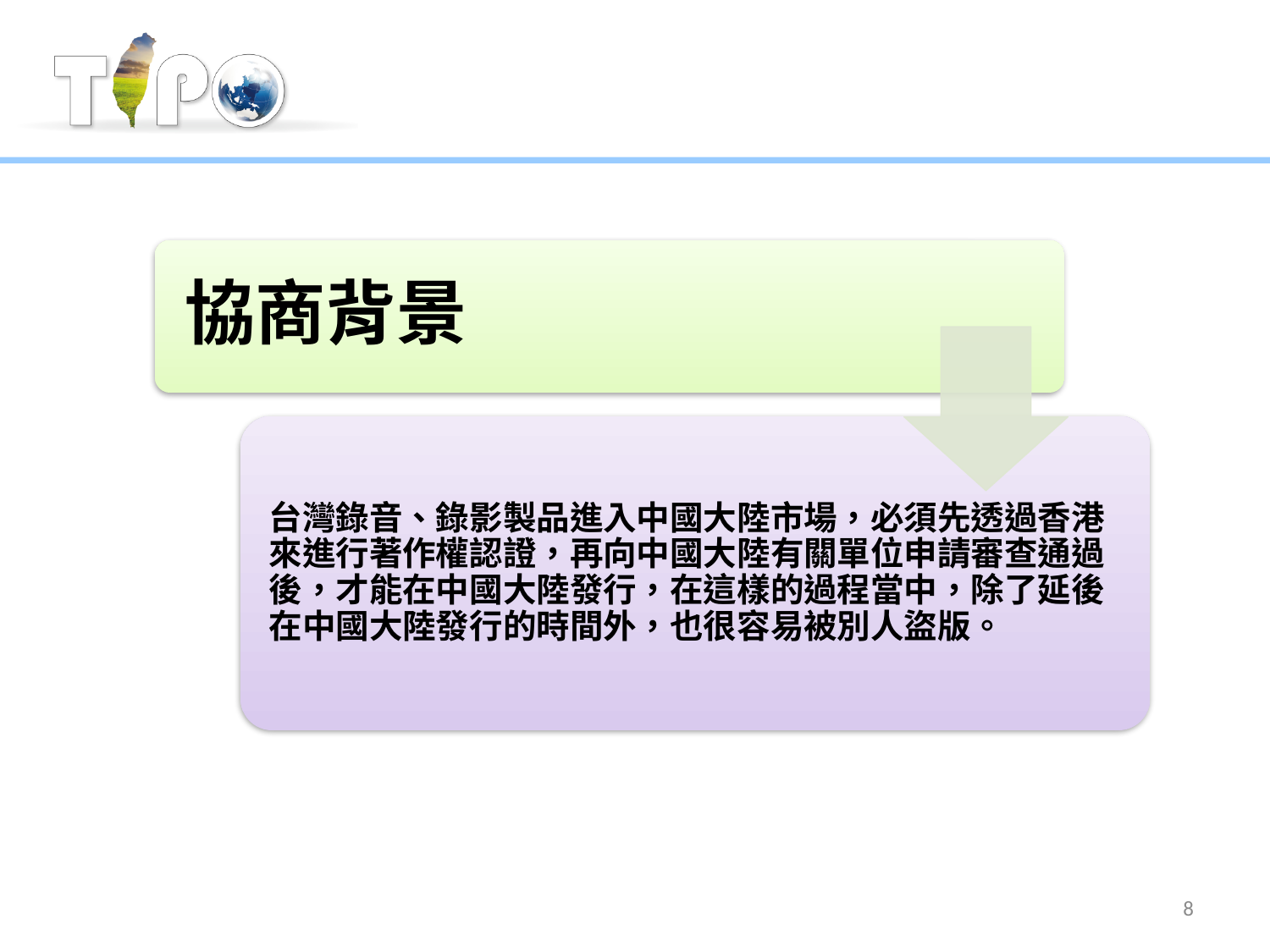

協商背景
台灣錄音、錄影製品進入中國大陸市場，必須先透過香港來進行著作權認證，再向中國大陸有關單位申請審查通過後，才能在中國大陸發行，在這樣的過程當中，除了延後在中國大陸發行的時間外，也很容易被別人盜版。

8